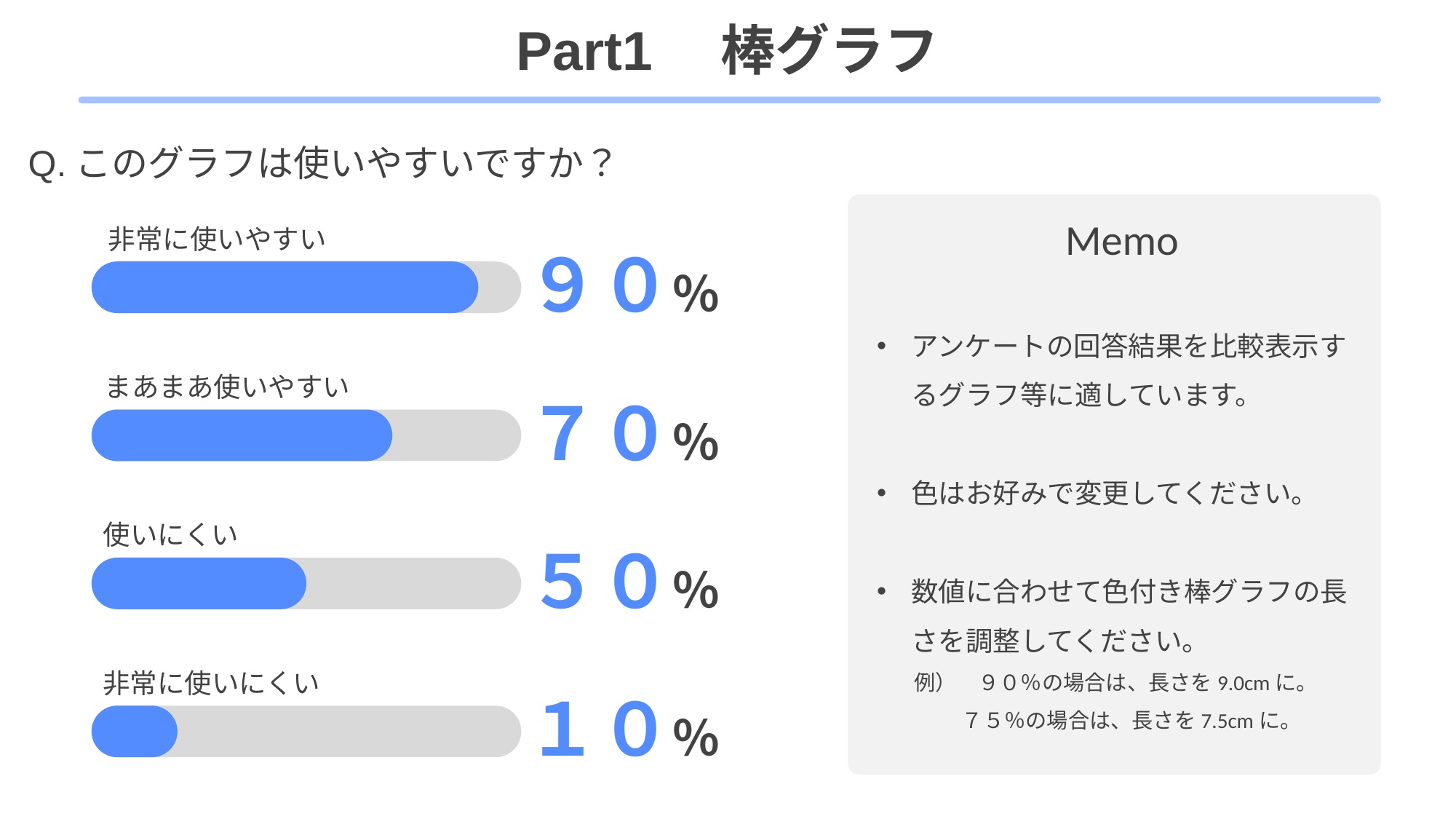

Part1　棒グラフ
Q.このグラフは使いやすいですか？
Memo

アンケートの回答結果を比較表示するグラフ等に適しています。

色はお好みで変更してください。

数値に合わせて色付き棒グラフの長さを調整してください。
例）　９０％の場合は、長さを9.0cmに。
７５％の場合は、長さを7.5cmに。

非常に使いやすい
９０％

まあまあ使いやすい
７０％

使いにくい
５０％

非常に使いにくい
１０％